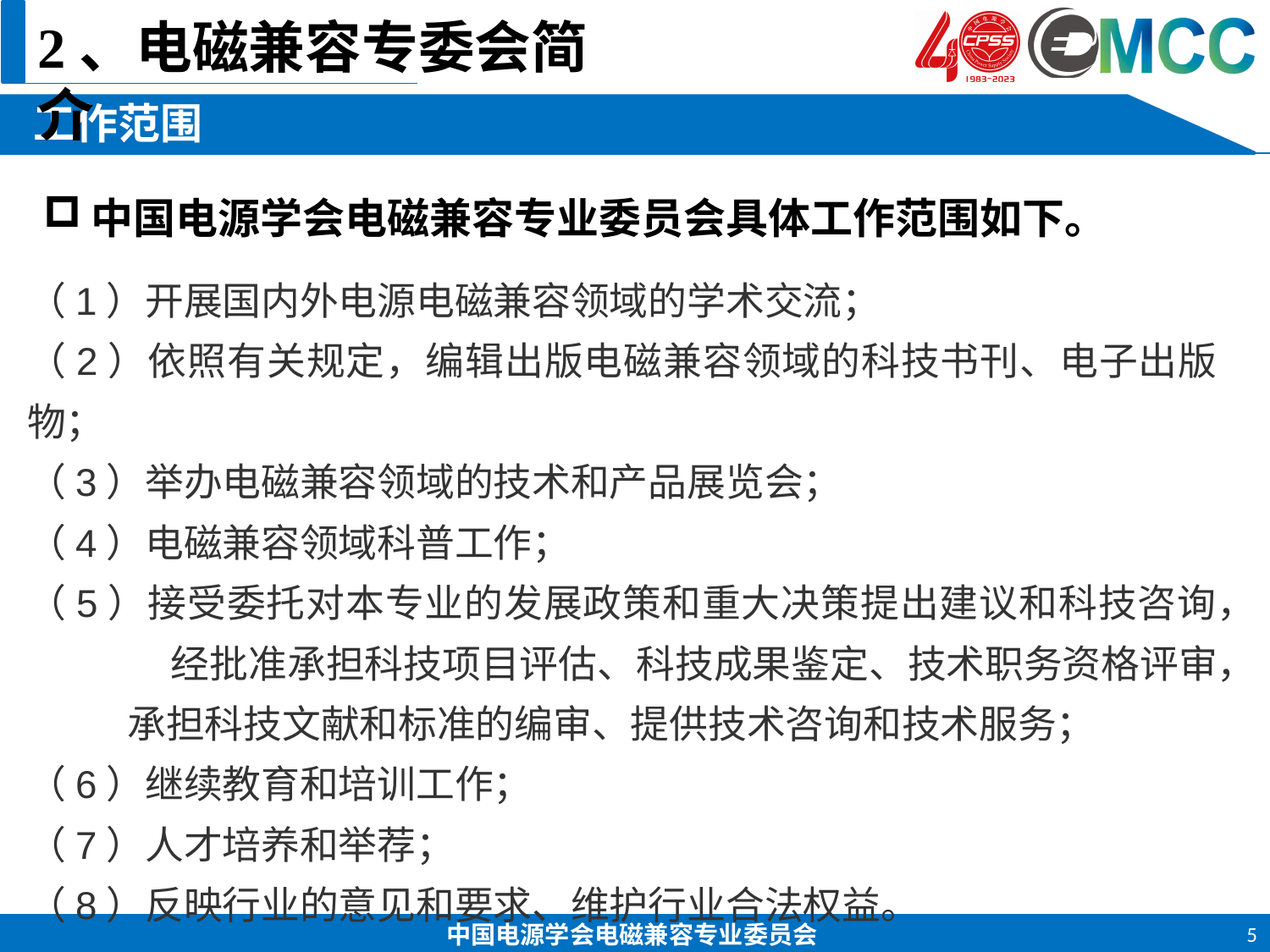

2、电磁兼容专委会简介
工作范围
中国电源学会电磁兼容专业委员会具体工作范围如下。
（1）开展国内外电源电磁兼容领域的学术交流；
（2）依照有关规定，编辑出版电磁兼容领域的科技书刊、电子出版物；
（3）举办电磁兼容领域的技术和产品展览会；
（4）电磁兼容领域科普工作；
（5）接受委托对本专业的发展政策和重大决策提出建议和科技咨询，     经批准承担科技项目评估、科技成果鉴定、技术职务资格评审，承担科技文献和标准的编审、提供技术咨询和技术服务；
（6）继续教育和培训工作；
（7）人才培养和举荐；
（8）反映行业的意见和要求、维护行业合法权益。
5